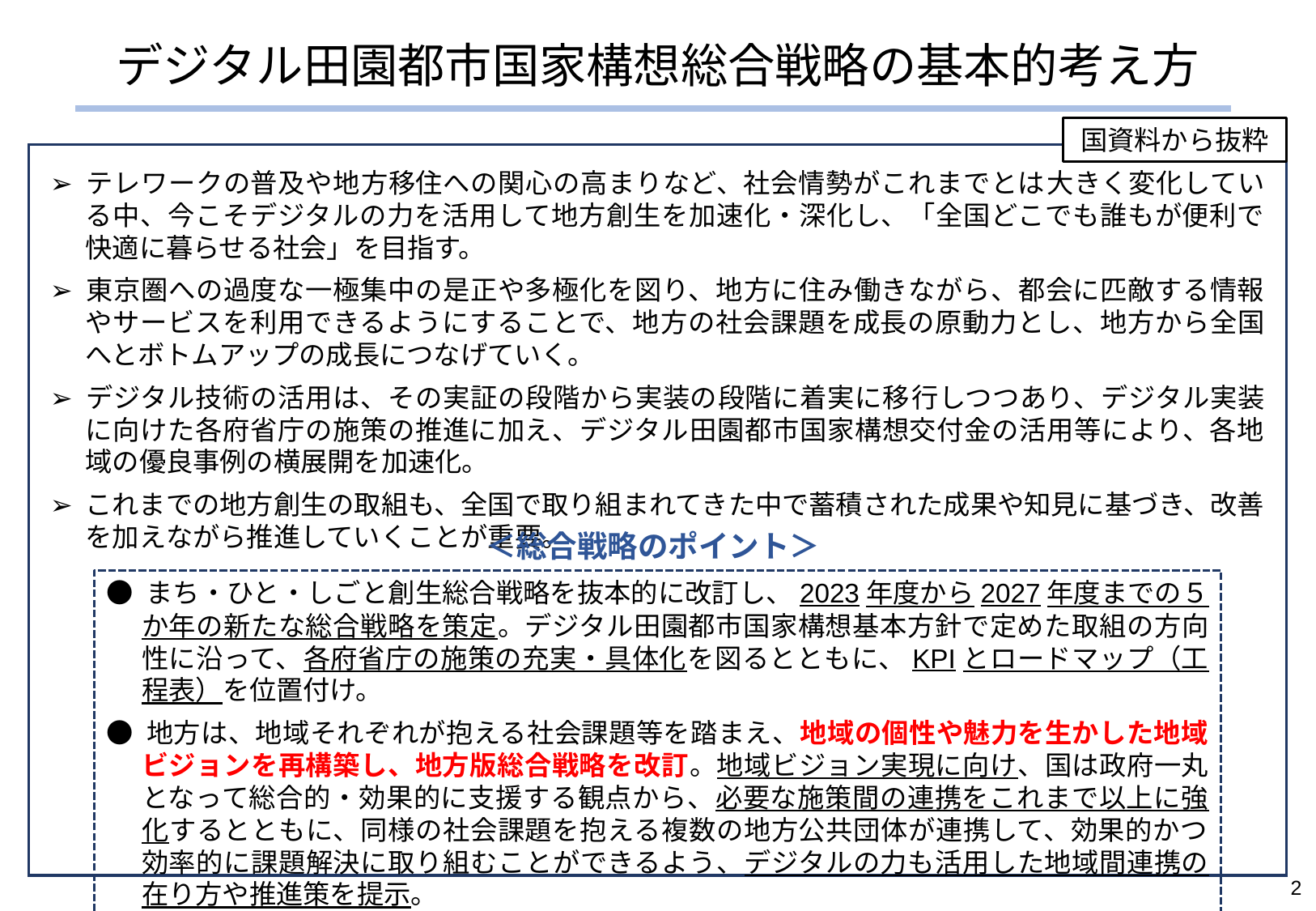

デジタル田園都市国家構想総合戦略の基本的考え方
国資料から抜粋

➢ テレワークの普及や地⽅移住への関⼼の⾼まりなど、社会情勢がこれまでとは⼤きく変化している中、今こそデジタルの⼒を活⽤して地⽅創⽣を加速化・深化し、「全国どこでも誰もが便利で快適に暮らせる社会」を⽬指す。
➢ 東京圏への過度な⼀極集中の是正や多極化を図り、地⽅に住み働きながら、都会に匹敵する情報やサービスを利⽤できるようにすることで、地⽅の社会課題を成⻑の原動⼒とし、地⽅から全国へとボトムアップの成⻑につなげていく。
➢ デジタル技術の活⽤は、その実証の段階から実装の段階に着実に移⾏しつつあり、デジタル実装に向けた各府省庁の施策の推進に加え、デジタル⽥園都市国家構想交付⾦の活⽤等により、各地域の優良事例の横展開を加速化。
➢ これまでの地⽅創⽣の取組も、全国で取り組まれてきた中で蓄積された成果や知見に基づき、改善を加えながら推進していくことが重要。
＜総合戦略のポイント＞
● まち・ひと・しごと創⽣総合戦略を抜本的に改訂し、2023年度から2027年度までの５か年の新たな総合戦略を策定。デジタル⽥園都市国家構想基本⽅針で定めた取組の⽅向性に沿って、各府省庁の施策の充実・具体化を図るとともに、KPIとロードマップ（⼯程表）を位置付け。
● 地⽅は、地域それぞれが抱える社会課題等を踏まえ、地域の個性や魅⼒を⽣かした地域ビジョンを再構築し、地⽅版総合戦略を改訂。地域ビジョン実現に向け、国は政府⼀丸となって総合的・効果的に⽀援する観点から、必要な施策間の連携をこれまで以上に強化するとともに、同様の社会課題を抱える複数の地方公共団体が連携して、効果的かつ効率的に課題解決に取り組むことができるよう、デジタルの力も活用した地域間連携の在り方や推進策を提示。
2